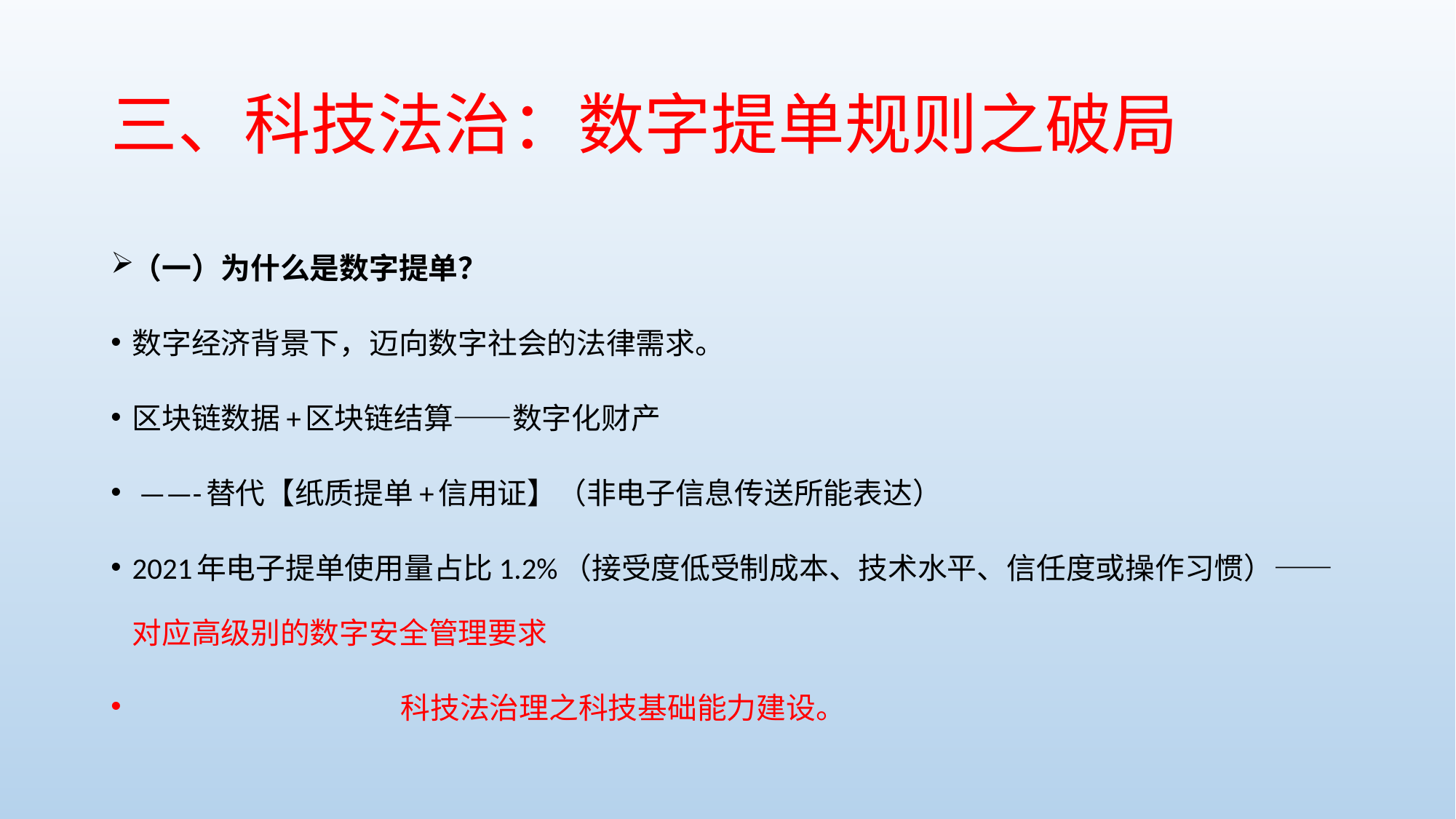

# 三、科技法治：数字提单规则之破局
（一）为什么是数字提单？
数字经济背景下，迈向数字社会的法律需求。
区块链数据+区块链结算——数字化财产
 ——-替代【纸质提单+信用证】（非电子信息传送所能表达）
2021年电子提单使用量占比1.2%（接受度低受制成本、技术水平、信任度或操作习惯）——对应高级别的数字安全管理要求
                                       科技法治理之科技基础能力建设。